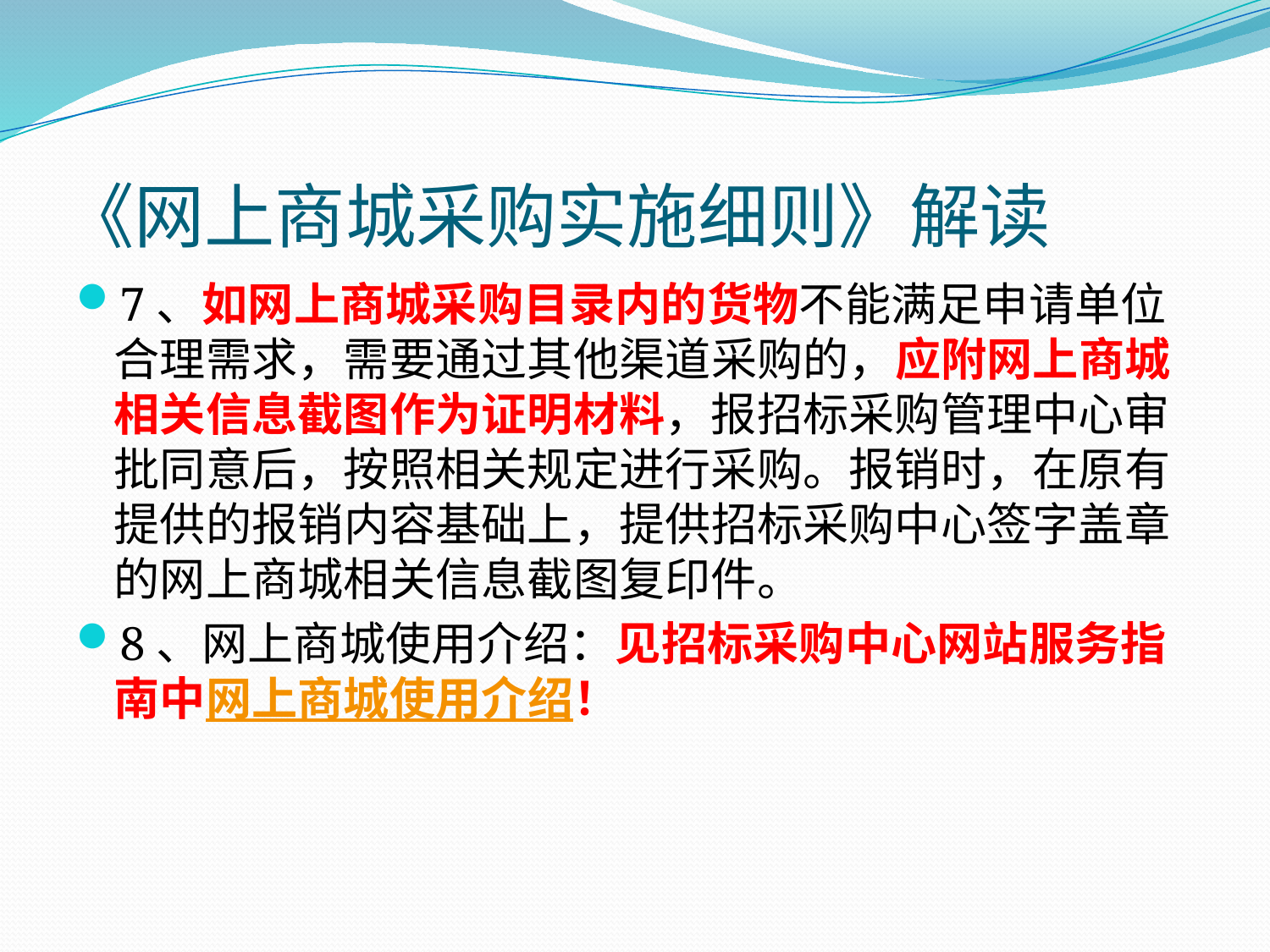

# 《网上商城采购实施细则》解读
7、如网上商城采购目录内的货物不能满足申请单位合理需求，需要通过其他渠道采购的，应附网上商城相关信息截图作为证明材料，报招标采购管理中心审批同意后，按照相关规定进行采购。报销时，在原有提供的报销内容基础上，提供招标采购中心签字盖章的网上商城相关信息截图复印件。
8、网上商城使用介绍：见招标采购中心网站服务指南中网上商城使用介绍！